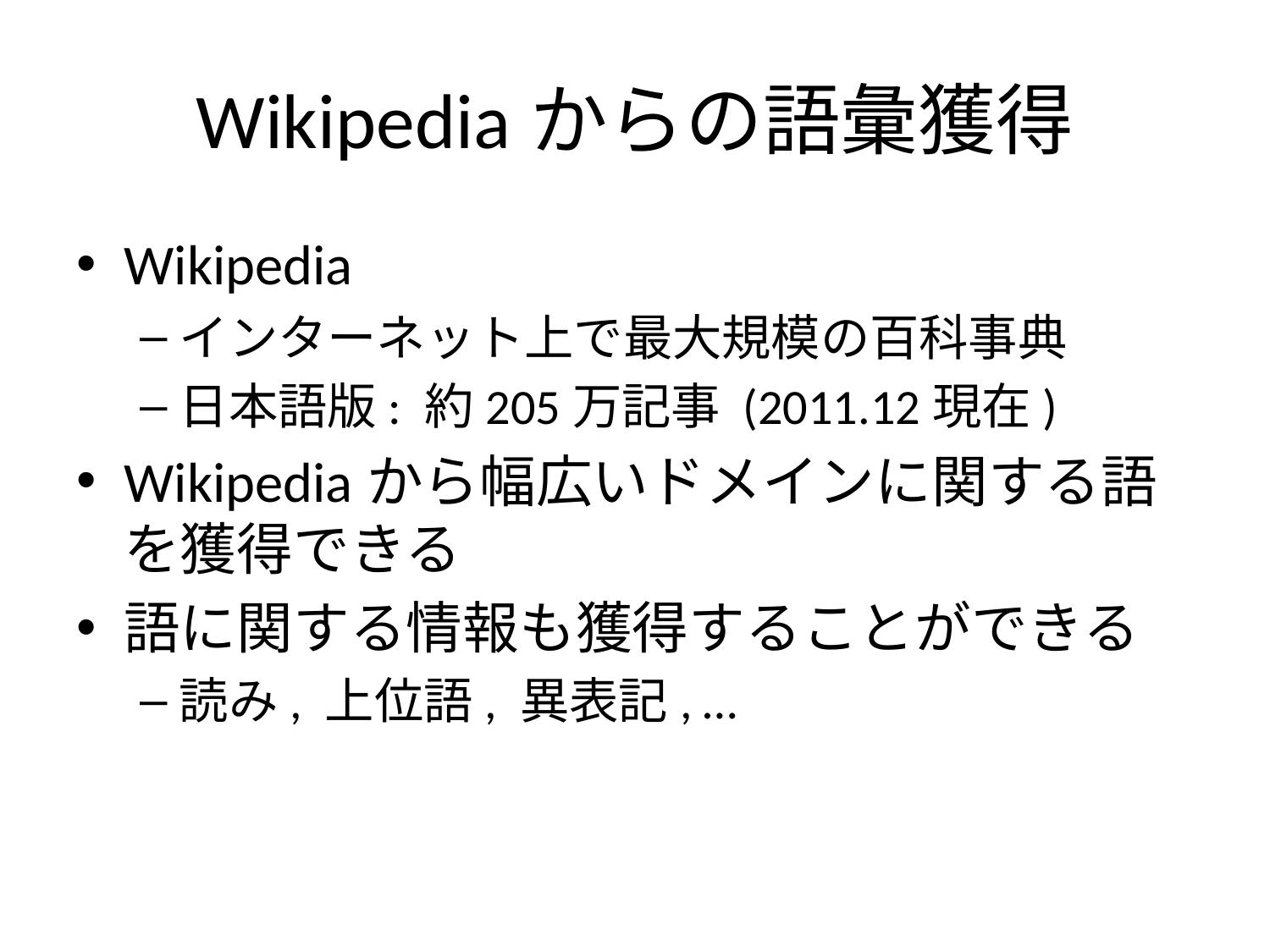

# Wikipediaからの語彙獲得
Wikipedia
インターネット上で最大規模の百科事典
日本語版: 約205万記事 (2011.12現在)
Wikipediaから幅広いドメインに関する語を獲得できる
語に関する情報も獲得することができる
読み, 上位語, 異表記, …